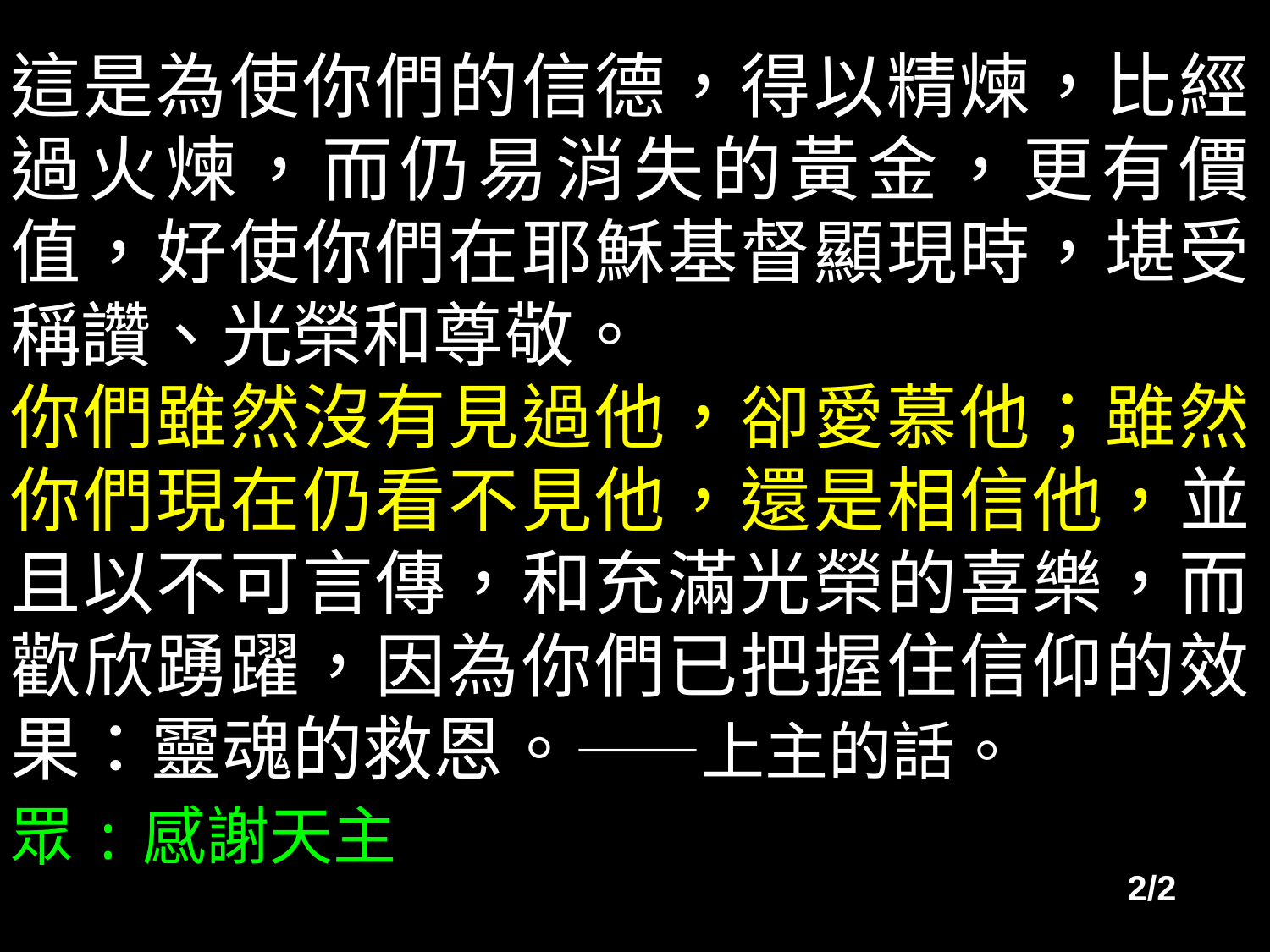

這是為使你們的信德，得以精煉，比經過火煉，而仍易消失的黃金，更有價值，好使你們在耶穌基督顯現時，堪受稱讚、光榮和尊敬。
你們雖然沒有見過他，卻愛慕他；雖然你們現在仍看不見他，還是相信他，並且以不可言傳，和充滿光榮的喜樂，而歡欣踴躍，因為你們已把握住信仰的效果：靈魂的救恩。——上主的話。
眾:感謝天主

2/2